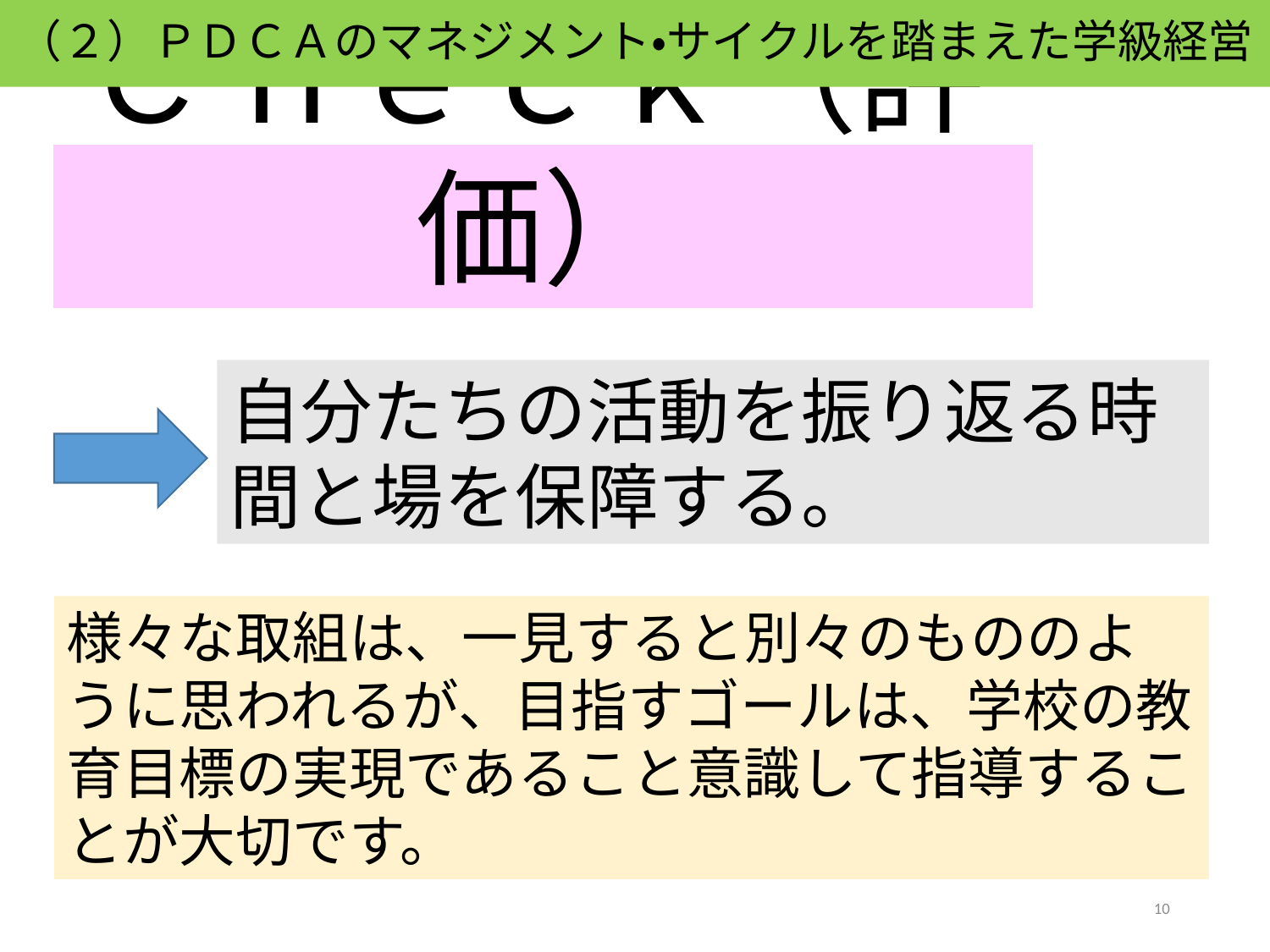

（２）ＰＤＣＡのマネジメント・サイクルを踏まえた学級経営
Cｈｅｃｋ（評価）
自分たちの活動を振り返る時間と場を保障する。

様々な取組は、一見すると別々のもののように思われるが、目指すゴールは、学校の教育目標の実現であること意識して指導することが大切です。
10